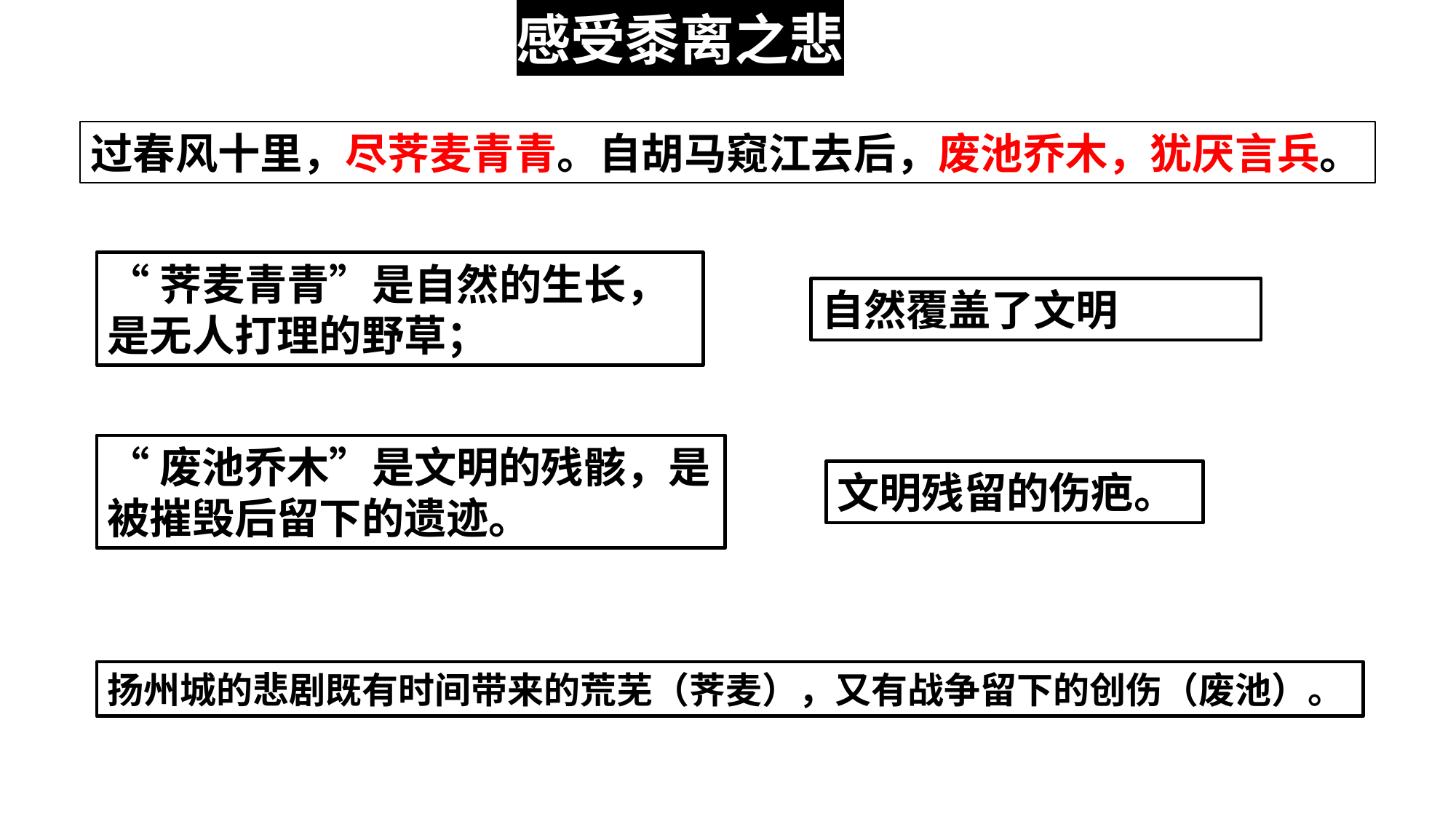

感受黍离之悲
过春风十里，尽荠麦青青。自胡马窥江去后，废池乔木，犹厌言兵。
“荠麦青青”是自然的生长，是无人打理的野草；
自然覆盖了文明
“废池乔木”是文明的残骸，是被摧毁后留下的遗迹。
文明残留的伤疤。
扬州城的悲剧既有时间带来的荒芜（荠麦），又有战争留下的创伤（废池）。